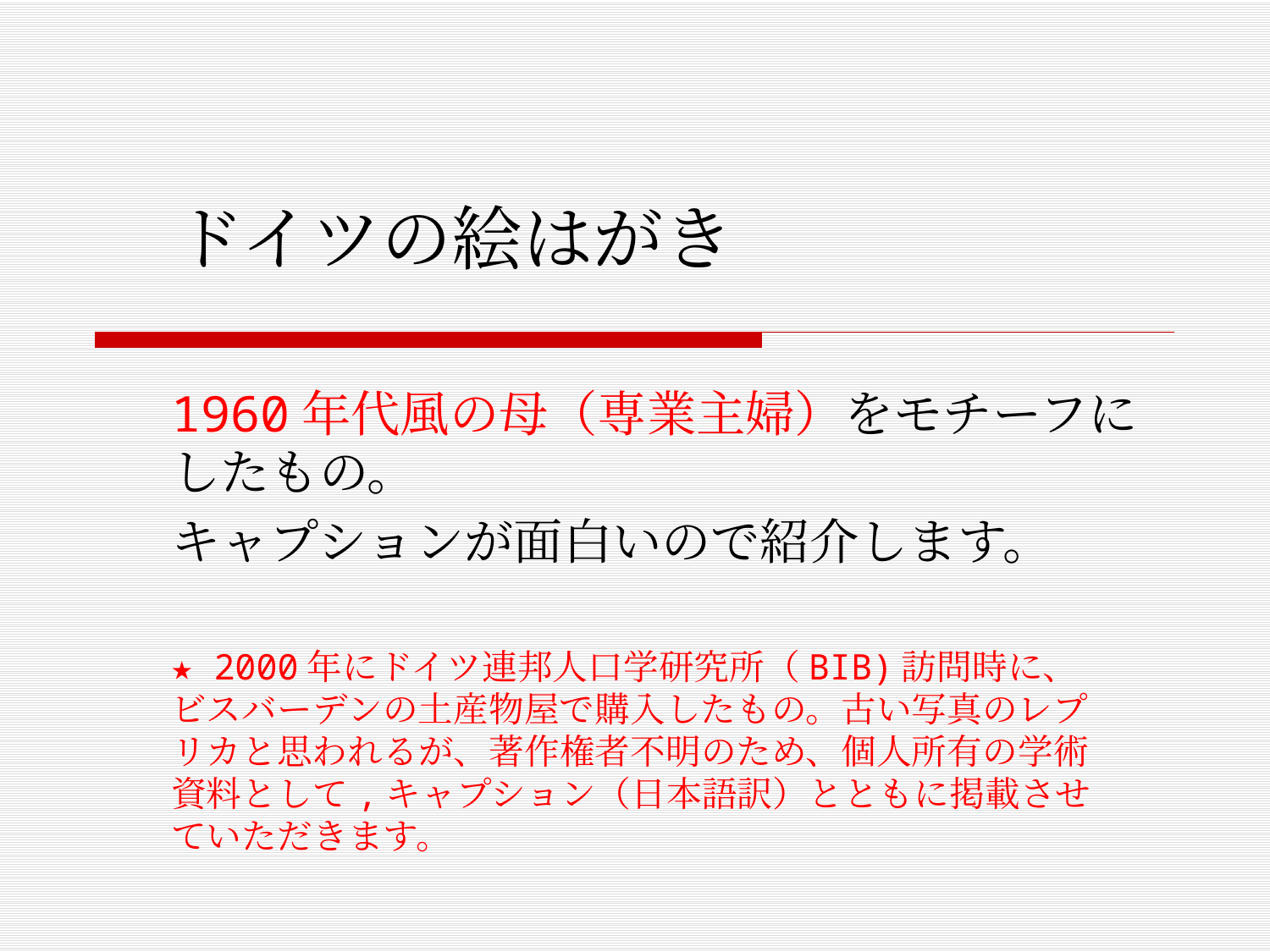

# ドイツの絵はがき
1960年代風の母（専業主婦）をモチーフにしたもの。
キャプションが面白いので紹介します。

★ 2000年にドイツ連邦人口学研究所（BIB)訪問時に、ビスバーデンの土産物屋で購入したもの。古い写真のレプリカと思われるが、著作権者不明のため、個人所有の学術資料として,キャプション（日本語訳）とともに掲載させていただきます。